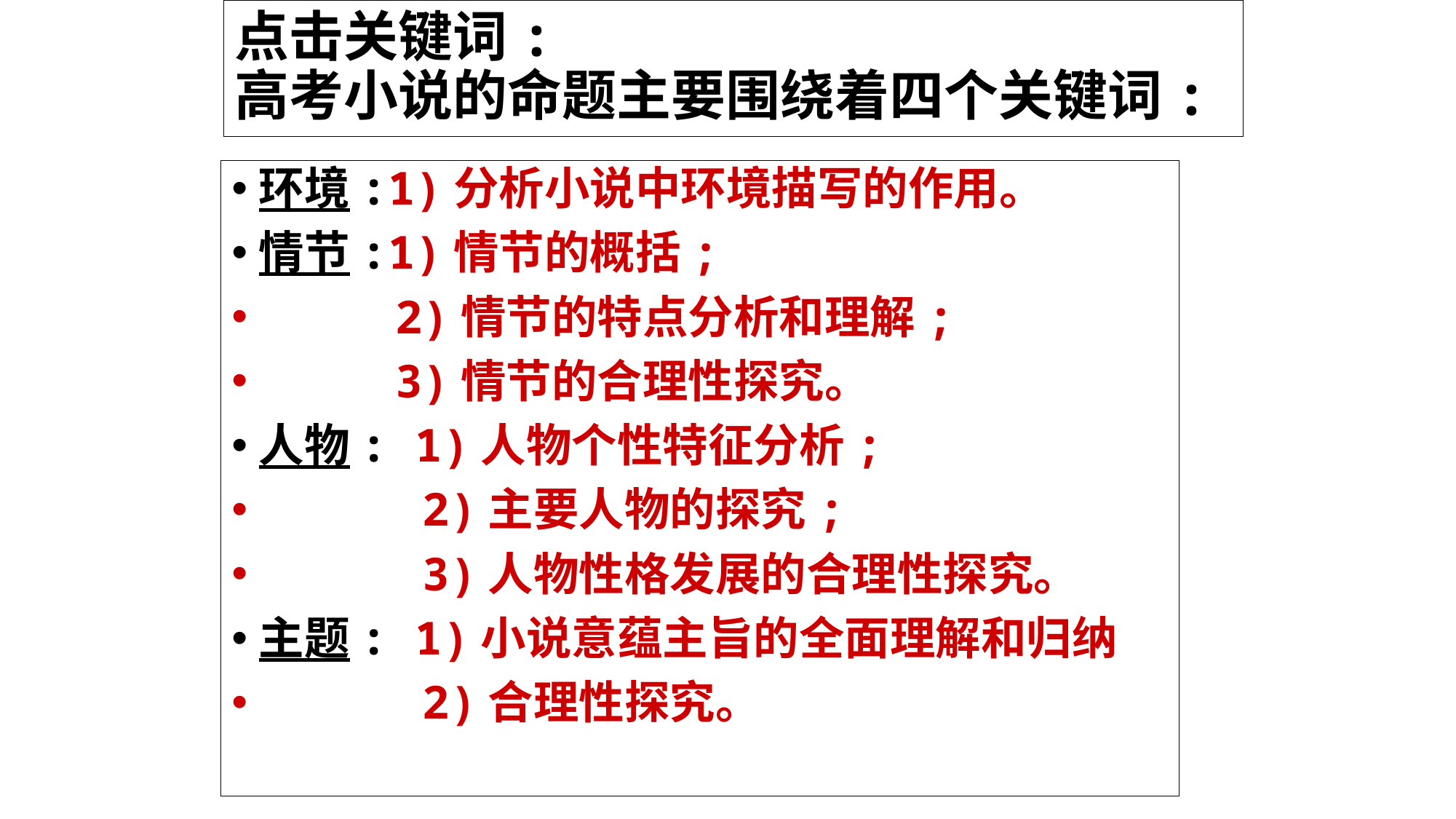

# 点击关键词: 高考小说的命题主要围绕着四个关键词:
环境:1)分析小说中环境描写的作用。
情节:1)情节的概括;
     2)情节的特点分析和理解;
     3)情节的合理性探究。
人物: 1)人物个性特征分析;
      2)主要人物的探究;
      3)人物性格发展的合理性探究。
主题: 1)小说意蕴主旨的全面理解和归纳
      2)合理性探究。